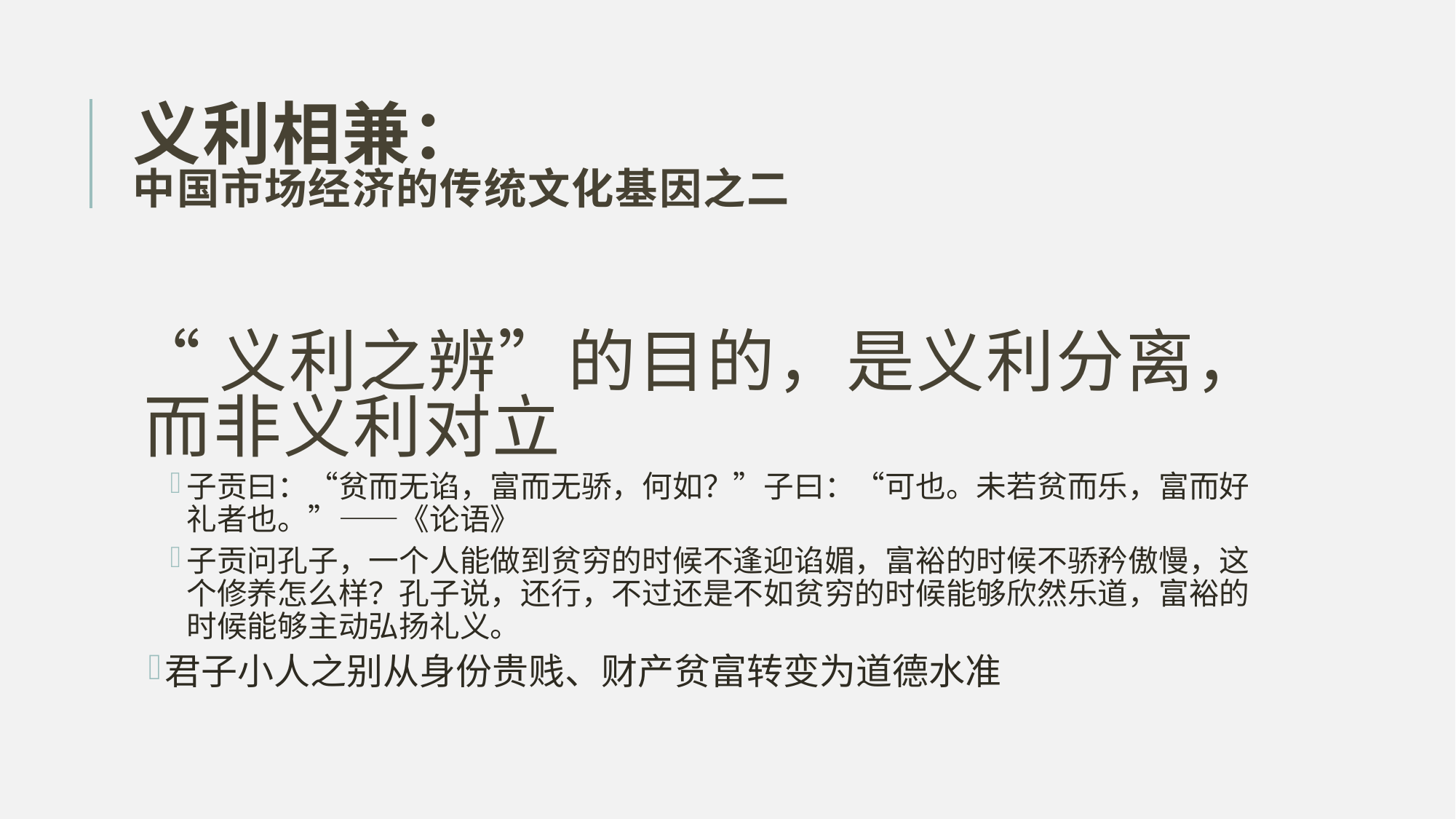

# 义利相兼： 中国市场经济的传统文化基因之二
“义利之辨”的目的，是义利分离，而非义利对立
子贡曰：“贫而无谄，富而无骄，何如？”子曰：“可也。未若贫而乐，富而好礼者也。”——《论语》
子贡问孔子，一个人能做到贫穷的时候不逢迎谄媚，富裕的时候不骄矜傲慢，这个修养怎么样？孔子说，还行，不过还是不如贫穷的时候能够欣然乐道，富裕的时候能够主动弘扬礼义。
君子小人之别从身份贵贱、财产贫富转变为道德水准